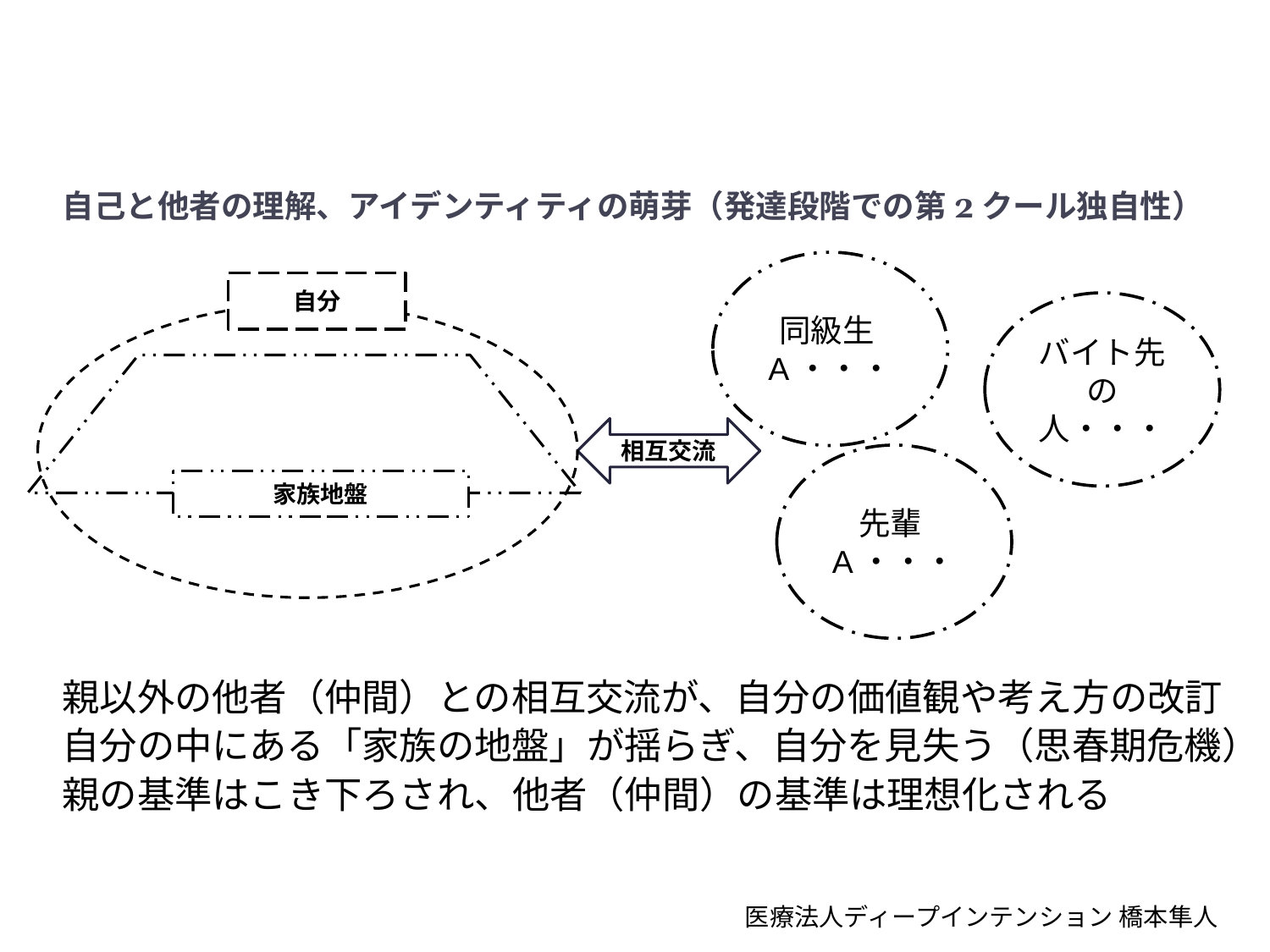

# 自己と他者の理解、アイデンティティの萌芽（発達段階での第2クール独自性）
同級生A・・・
自分

親以外の他者（仲間）との相互交流が、自分の価値観や考え方の改訂
自分の中にある「家族の地盤」が揺らぎ、自分を見失う（思春期危機）
親の基準はこき下ろされ、他者（仲間）の基準は理想化される

バイト先の人・・・

相互交流
先輩A・・・
家族地盤
医療法人ディープインテンション 橋本隼人